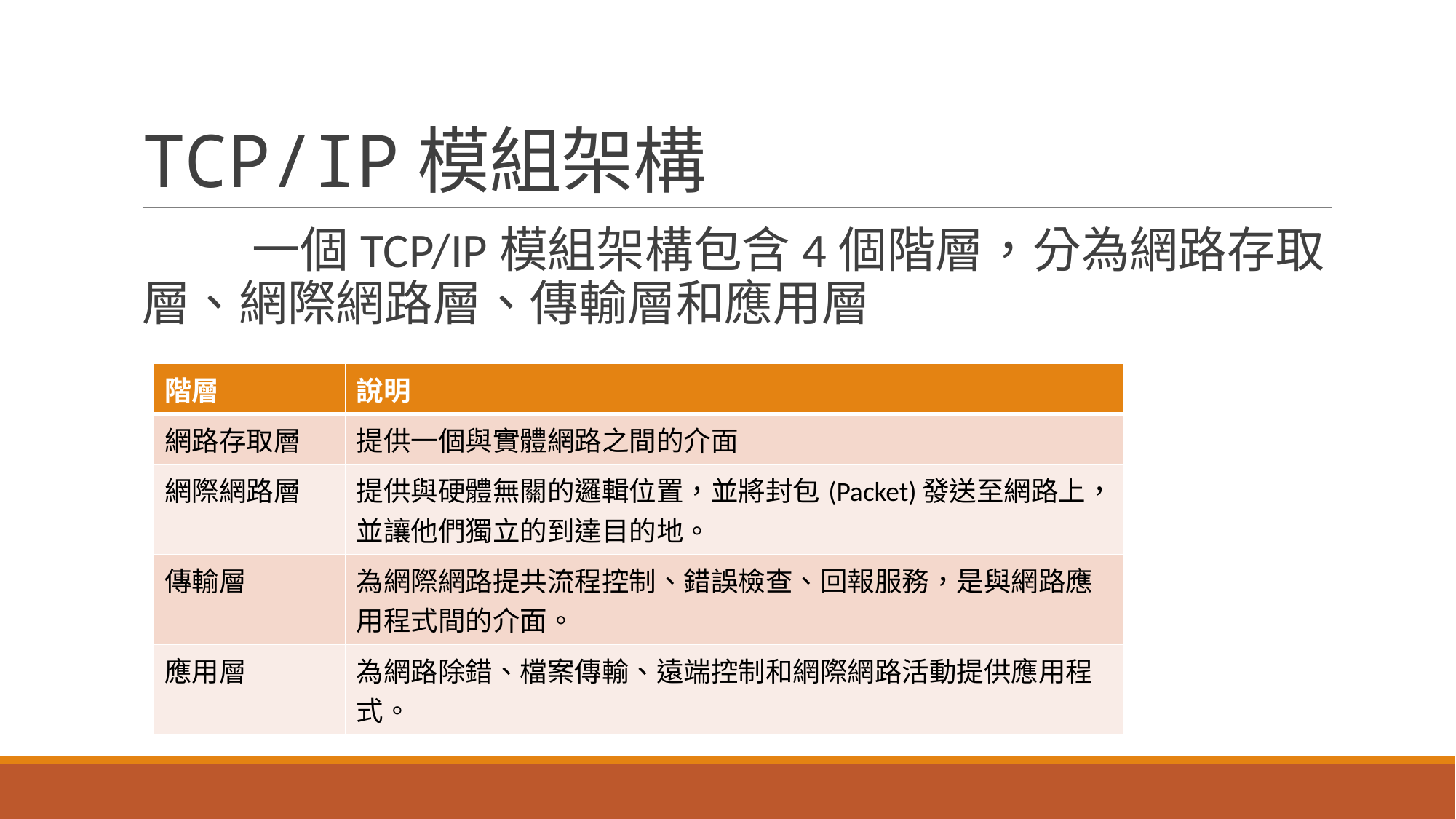

# TCP/IP模組架構
         一個TCP/IP模組架構包含4個階層，分為網路存取層、網際網路層、傳輸層和應用層

| 階層 | 說明 |
| --- | --- |
| 網路存取層 | 提供一個與實體網路之間的介面 |
| 網際網路層 | 提供與硬體無關的邏輯位置，並將封包(Packet)發送至網路上，並讓他們獨立的到達目的地。 |
| 傳輸層 | 為網際網路提共流程控制、錯誤檢查、回報服務，是與網路應用程式間的介面。 |
| 應用層 | 為網路除錯、檔案傳輸、遠端控制和網際網路活動提供應用程式。 |